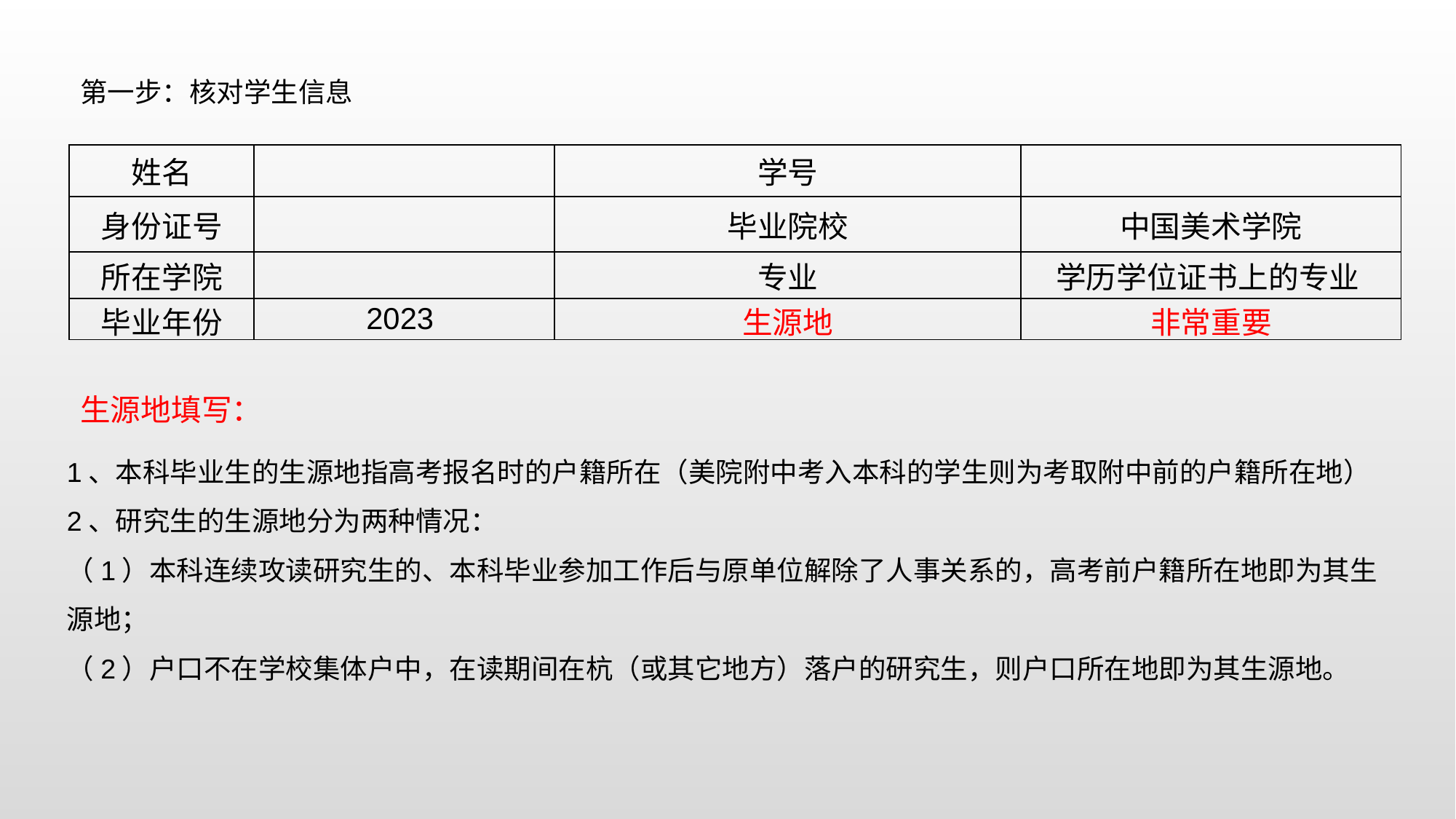

第一步：核对学生信息
| 姓名 |  | 学号 |  |
| --- | --- | --- | --- |
| 身份证号 |  | 毕业院校 | 中国美术学院 |
| 所在学院 |  | 专业 | 学历学位证书上的专业 |
| 毕业年份 | 2023 | 生源地 | 非常重要 |
生源地填写：
1、本科毕业生的生源地指高考报名时的户籍所在（美院附中考入本科的学生则为考取附中前的户籍所在地）
2、研究生的生源地分为两种情况：
（1）本科连续攻读研究生的、本科毕业参加工作后与原单位解除了人事关系的，高考前户籍所在地即为其生源地；
（2）户口不在学校集体户中，在读期间在杭（或其它地方）落户的研究生，则户口所在地即为其生源地。